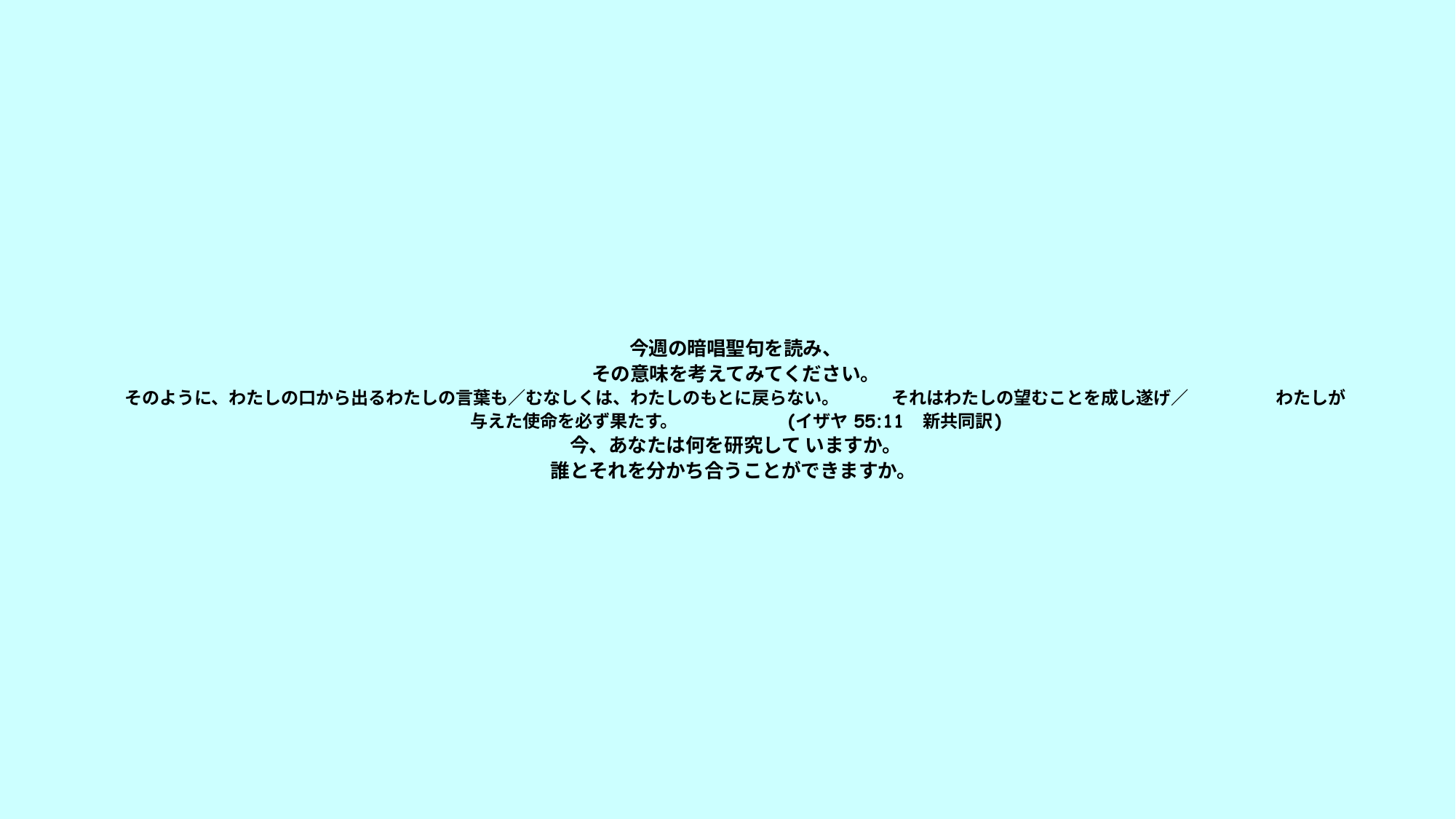

# 今週の暗唱聖句を読み、 その意味を考えてみてください。 そのように、わたしの口から出るわたしの言葉も／むなしくは、わたしのもとに戻らない。　　　それはわたしの望むことを成し遂げ／　　　　　わたしが与えた使命を必ず果たす。　　　　　　 (イザヤ 55:11　新共同訳) 今、あなたは何を研究して いますか。 誰とそれを分かち合うことができますか。